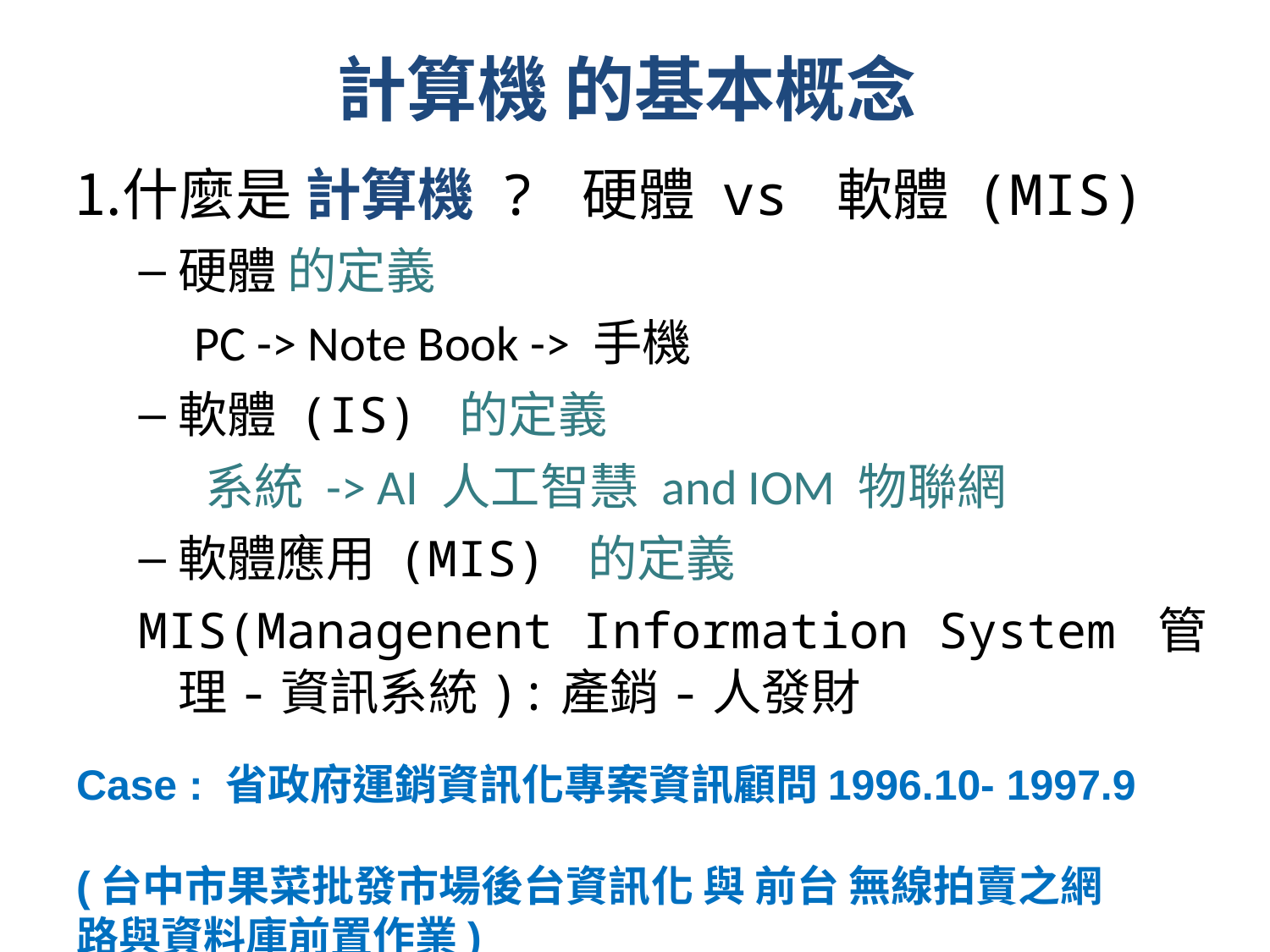

計算機 的基本概念
什麼是 計算機 ? 硬體 vs 軟體 (MIS)
硬體 的定義
     PC -> Note Book -> 手機
軟體 (IS) 的定義
     系統 -> AI 人工智慧 and IOM 物聯網
軟體應用 (MIS) 的定義
MIS(Managenent Information System 管理-資訊系統):產銷-人發財

Case : 省政府運銷資訊化專案資訊顧問1996.10- 1997.9

(台中市果菜批發市場後台資訊化 與 前台 無線拍賣之網路與資料庫前置作業)